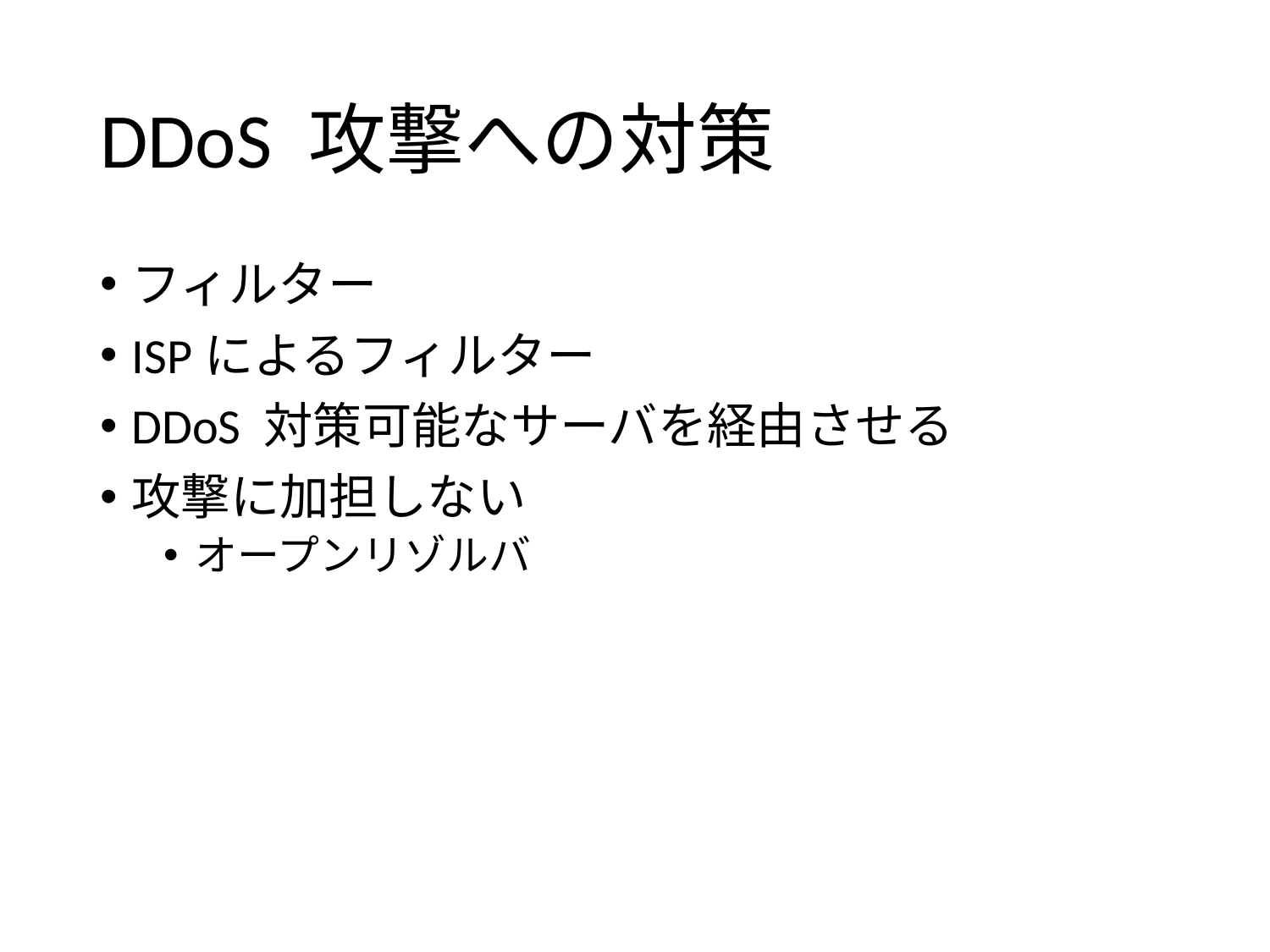

# DDoS 攻撃への対策
フィルター
ISPによるフィルター
DDoS 対策可能なサーバを経由させる
攻撃に加担しない
オープンリゾルバ